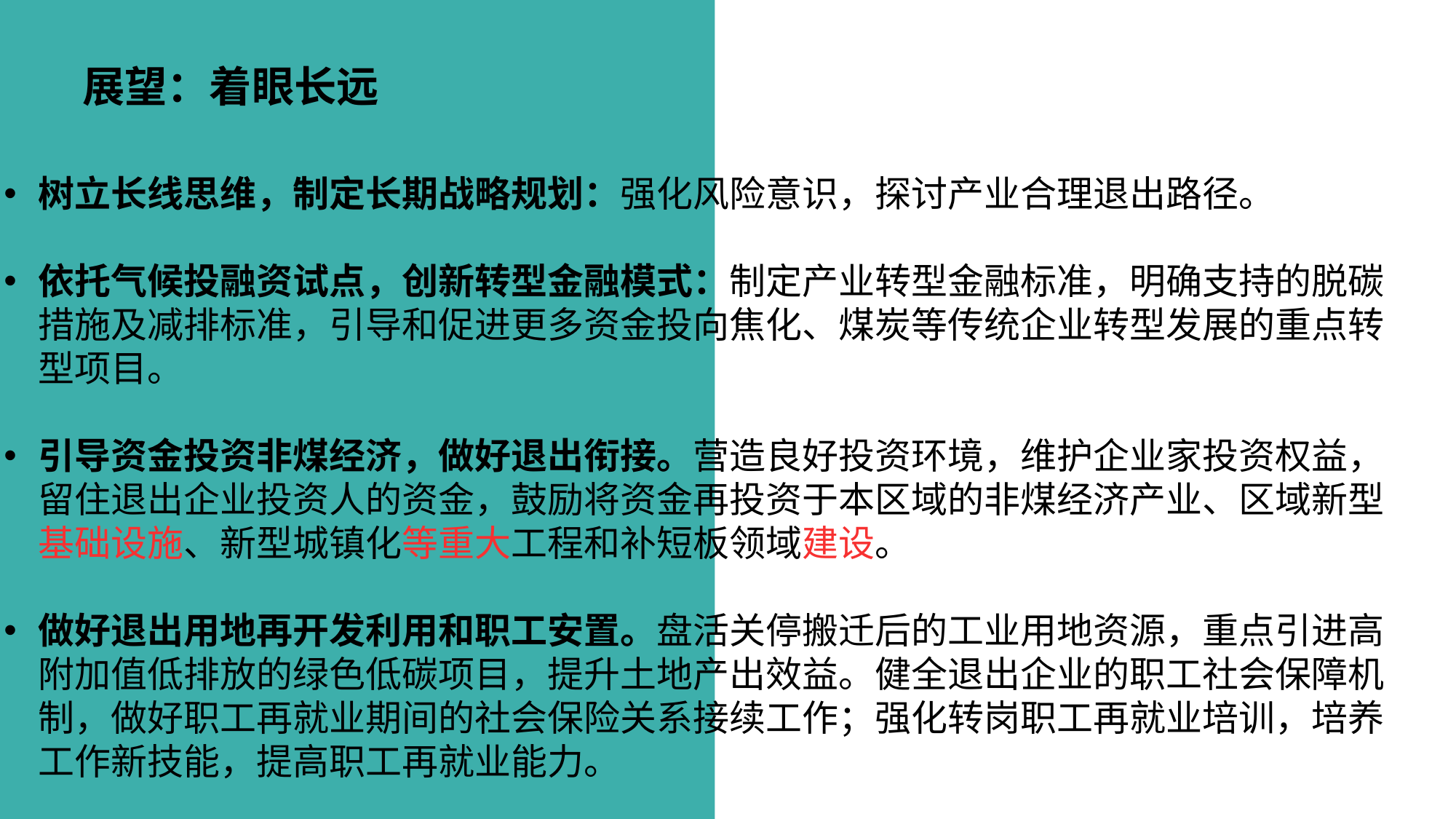

展望：着眼长远
树立长线思维，制定长期战略规划：强化风险意识，探讨产业合理退出路径。

依托气候投融资试点，创新转型金融模式：制定产业转型金融标准，明确支持的脱碳措施及减排标准，引导和促进更多资金投向焦化、煤炭等传统企业转型发展的重点转型项目。

引导资金投资非煤经济，做好退出衔接。营造良好投资环境，维护企业家投资权益，留住退出企业投资人的资金，鼓励将资金再投资于本区域的非煤经济产业、区域新型基础设施、新型城镇化等重大工程和补短板领域建设。

做好退出用地再开发利用和职工安置。盘活关停搬迁后的工业用地资源，重点引进高附加值低排放的绿色低碳项目，提升土地产出效益。健全退出企业的职工社会保障机制，做好职工再就业期间的社会保险关系接续工作；强化转岗职工再就业培训，培养工作新技能，提高职工再就业能力。